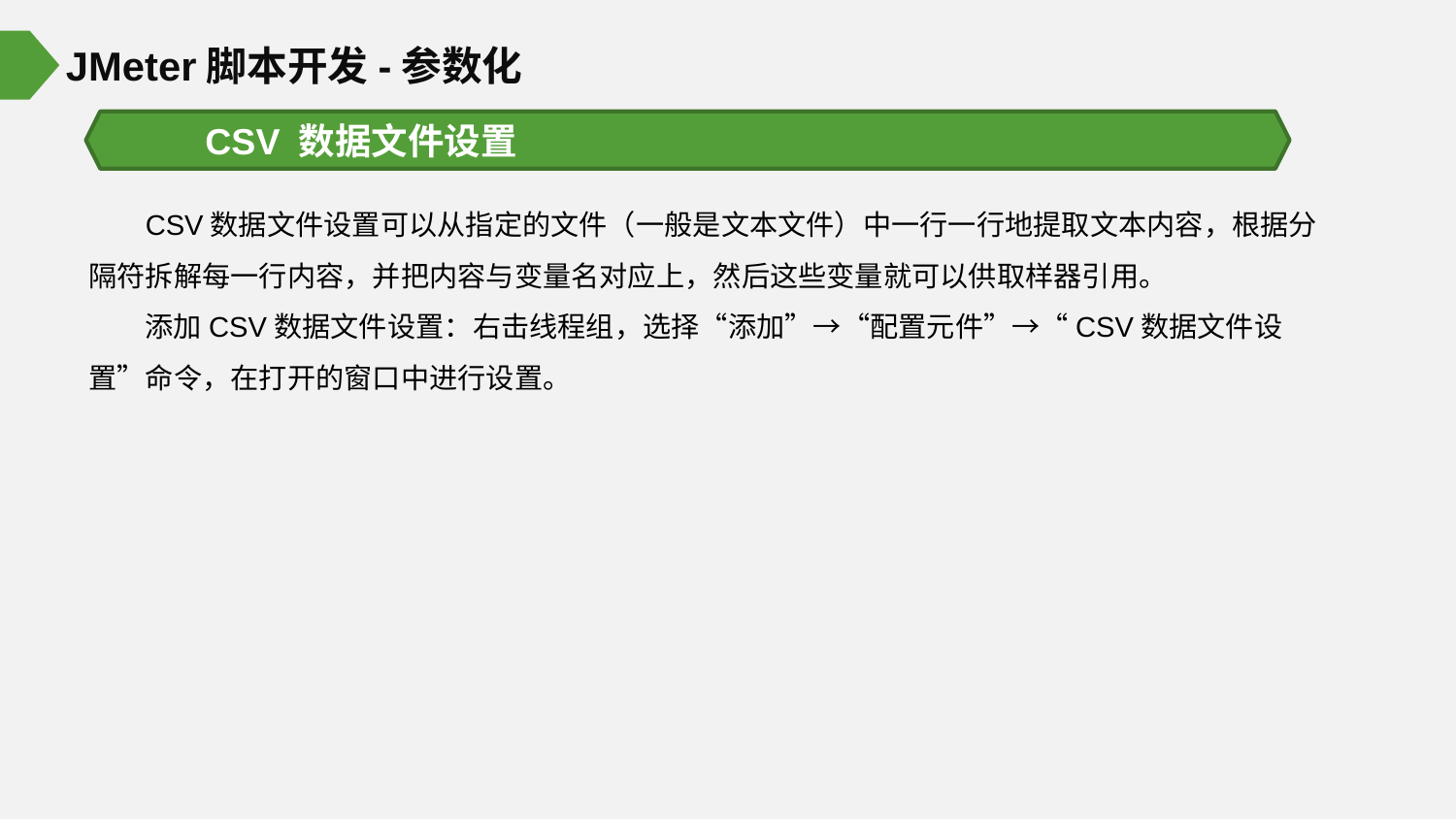

JMeter脚本开发-参数化
CSV 数据文件设置
CSV数据文件设置可以从指定的文件（一般是文本文件）中一行一行地提取文本内容，根据分隔符拆解每一行内容，并把内容与变量名对应上，然后这些变量就可以供取样器引用。
添加CSV数据文件设置：右击线程组，选择“添加”→“配置元件”→“CSV数据文件设置”命令，在打开的窗口中进行设置。